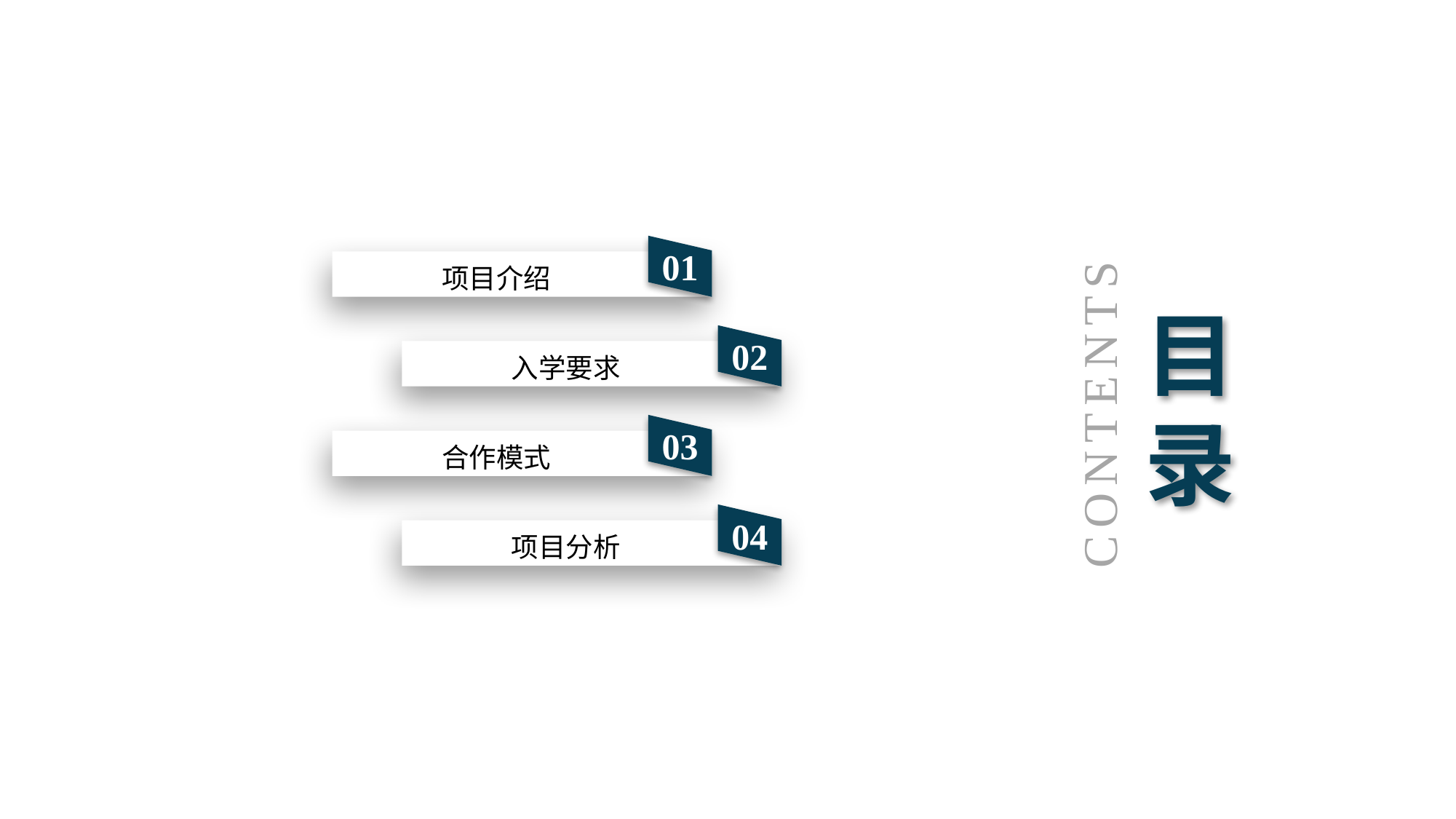

01
项目介绍
02
目录
入学要求
CONTENTS
03
合作模式
04
项目分析